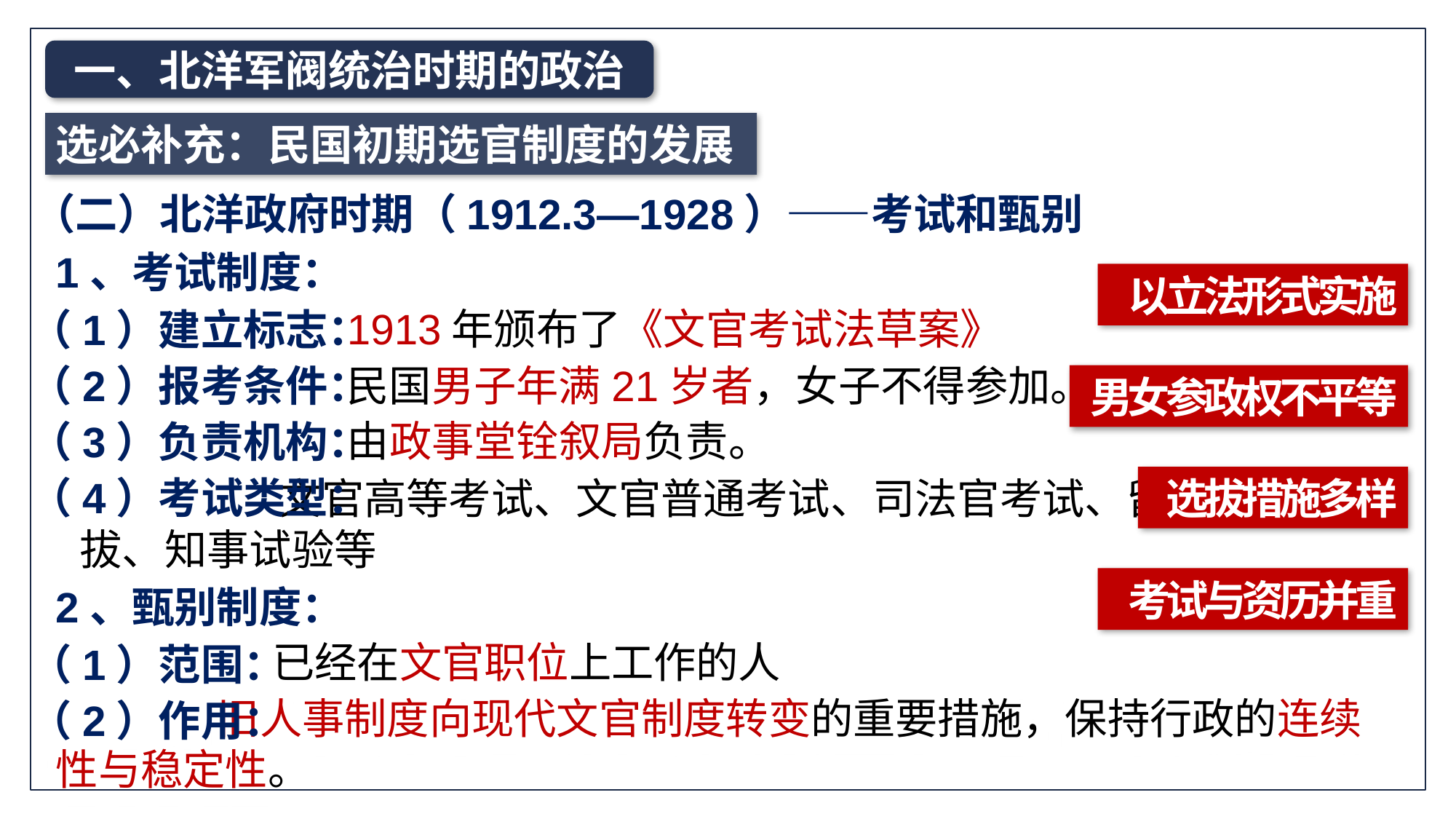

一、北洋军阀统治时期的政治
选必补充：民国初期选官制度的发展
（二）北洋政府时期（1912.3—1928）——考试和甄别
1、考试制度：
以立法形式实施
（1）建立标志：
（2）报考条件：
（3）负责机构：
（4）考试类型：
1913年颁布了《文官考试法草案》
民国男子年满21岁者，女子不得参加。
男女参政权不平等
由政事堂铨叙局负责。
                    文官高等考试、文官普通考试、司法官考试、留学毕业生甄拔、知事试验等
选拔措施多样
考试与资历并重
2、甄别制度：
（1）范围：
（2）作用：
已经在文官职位上工作的人
                旧人事制度向现代文官制度转变的重要措施，保持行政的连续性与稳定性。